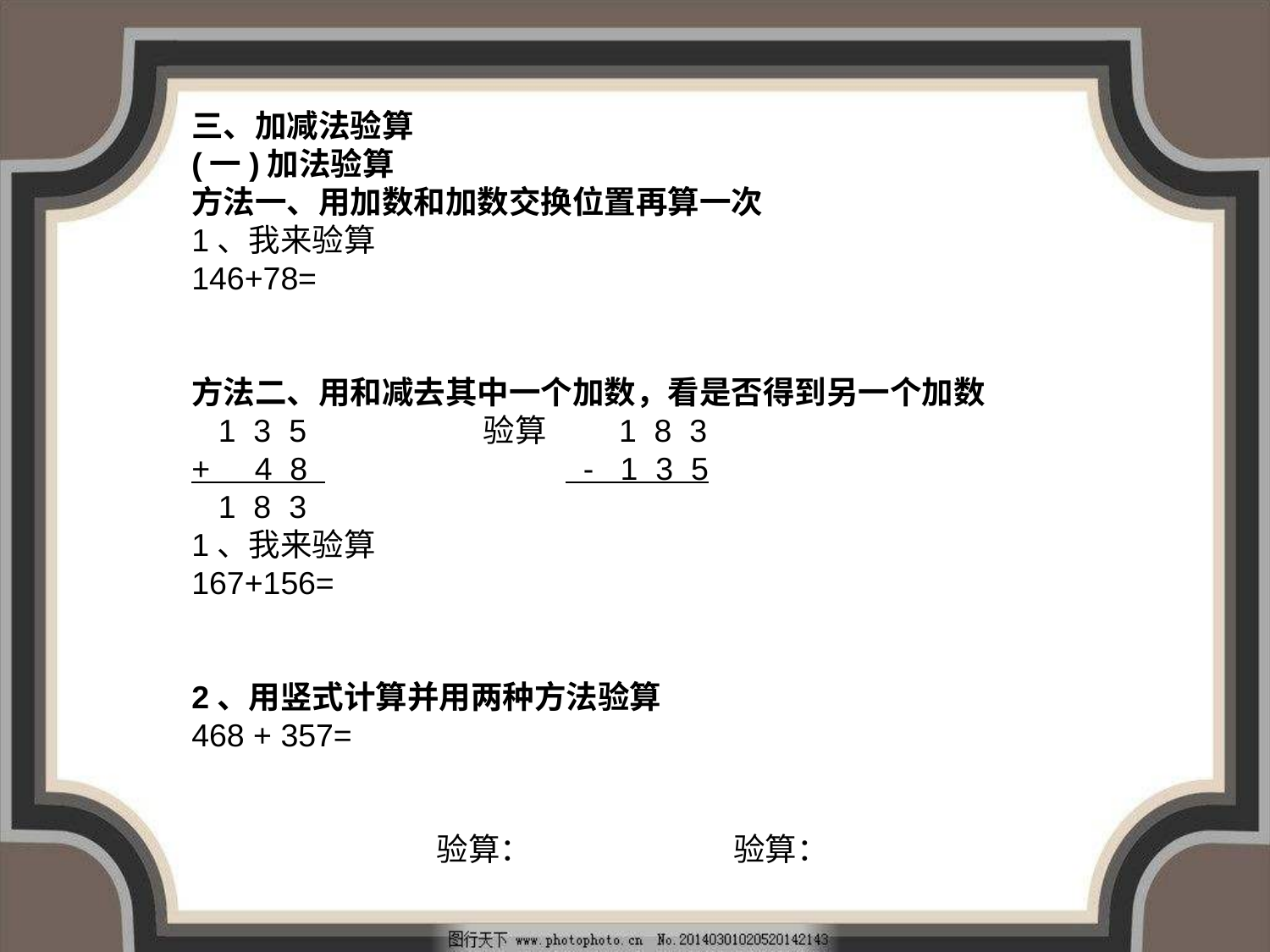

三、加减法验算
(一)加法验算
方法一、用加数和加数交换位置再算一次
1、我来验算
146+78=

方法二、用和减去其中一个加数，看是否得到另一个加数
   1  3  5                   验算         1  8  3
+     4  8                               -   1  3  5
   1  8  3
1、我来验算
167+156=

2、用竖式计算并用两种方法验算
468 + 357=

                                 验算：                            验算：